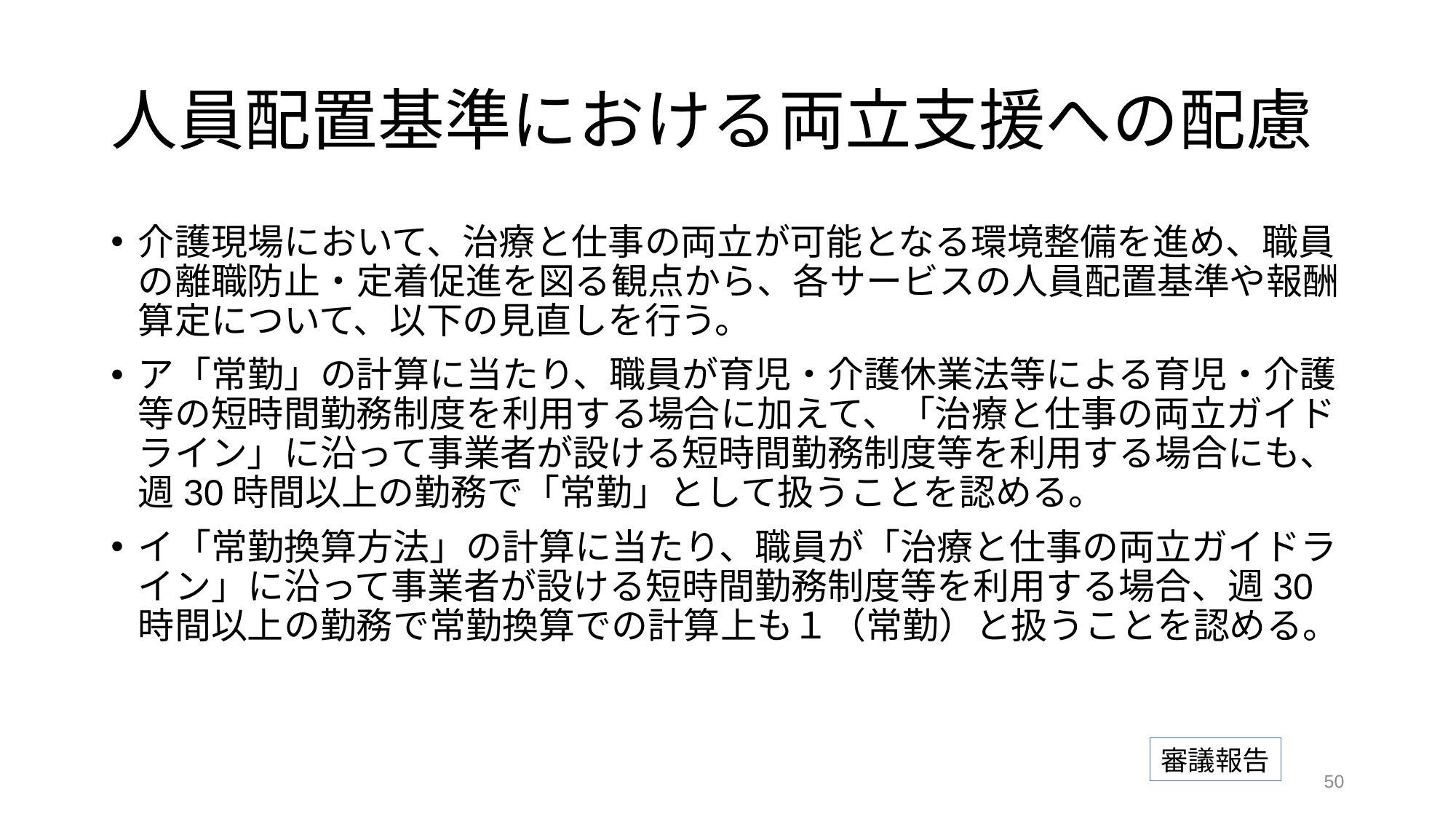

# 人員配置基準における両立支援への配慮
介護現場において、治療と仕事の両立が可能となる環境整備を進め、職員の離職防止・定着促進を図る観点から、各サービスの人員配置基準や報酬算定について、以下の見直しを行う。
ア「常勤」の計算に当たり、職員が育児・介護休業法等による育児・介護等の短時間勤務制度を利用する場合に加えて、「治療と仕事の両立ガイドライン」に沿って事業者が設ける短時間勤務制度等を利用する場合にも、週30時間以上の勤務で「常勤」として扱うことを認める。
イ「常勤換算方法」の計算に当たり、職員が「治療と仕事の両立ガイドライン」に沿って事業者が設ける短時間勤務制度等を利用する場合、週30時間以上の勤務で常勤換算での計算上も１（常勤）と扱うことを認める。

審議報告
50